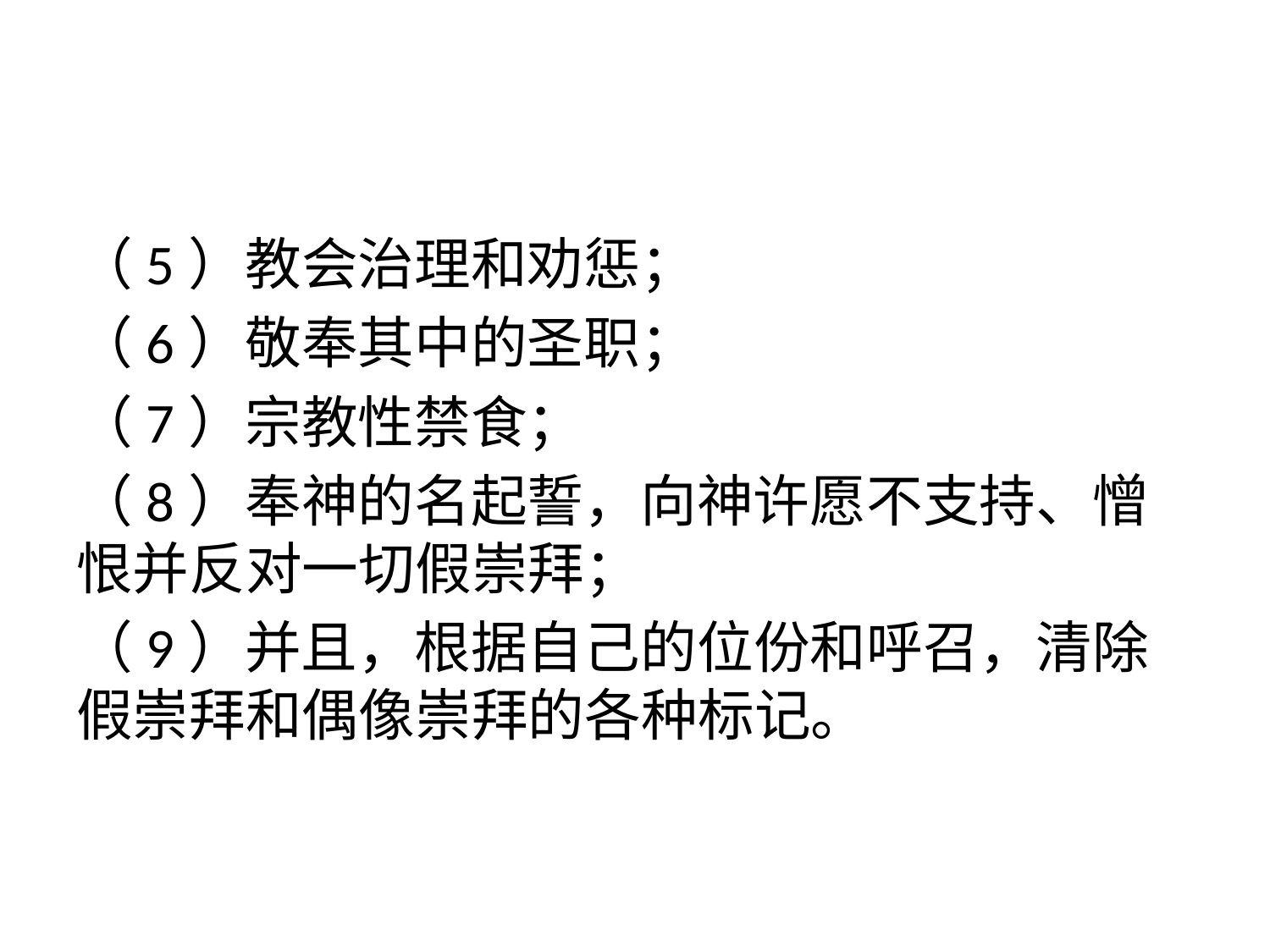

#
（5）教会治理和劝惩；
（6）敬奉其中的圣职；
（7）宗教性禁食；
（8）奉神的名起誓，向神许愿不支持、憎恨并反对一切假崇拜；
（9）并且，根据自己的位份和呼召，清除假崇拜和偶像崇拜的各种标记。